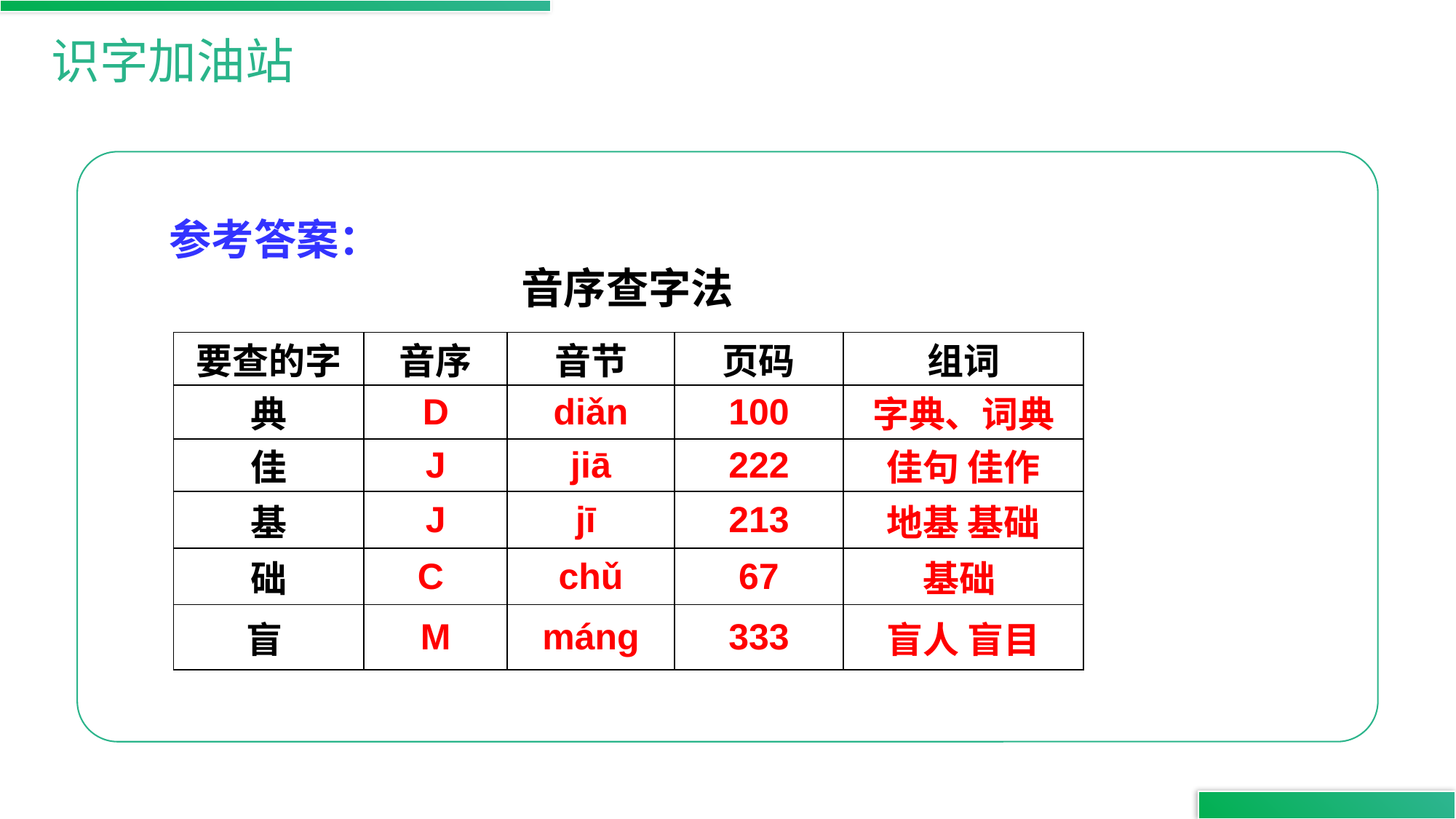

识字加油站
参考答案：
音序查字法
| 要查的字 | 音序 | 音节 | 页码 | 组词 |
| --- | --- | --- | --- | --- |
| 典 | D | diǎn | 100 | 字典、词典 |
| 佳 | J | jiā | 222 | 佳句 佳作 |
| 基 | J | jī | 213 | 地基 基础 |
| 础 | C | chǔ | 67 | 基础 |
| 盲 | M | máng | 333 | 盲人 盲目 |